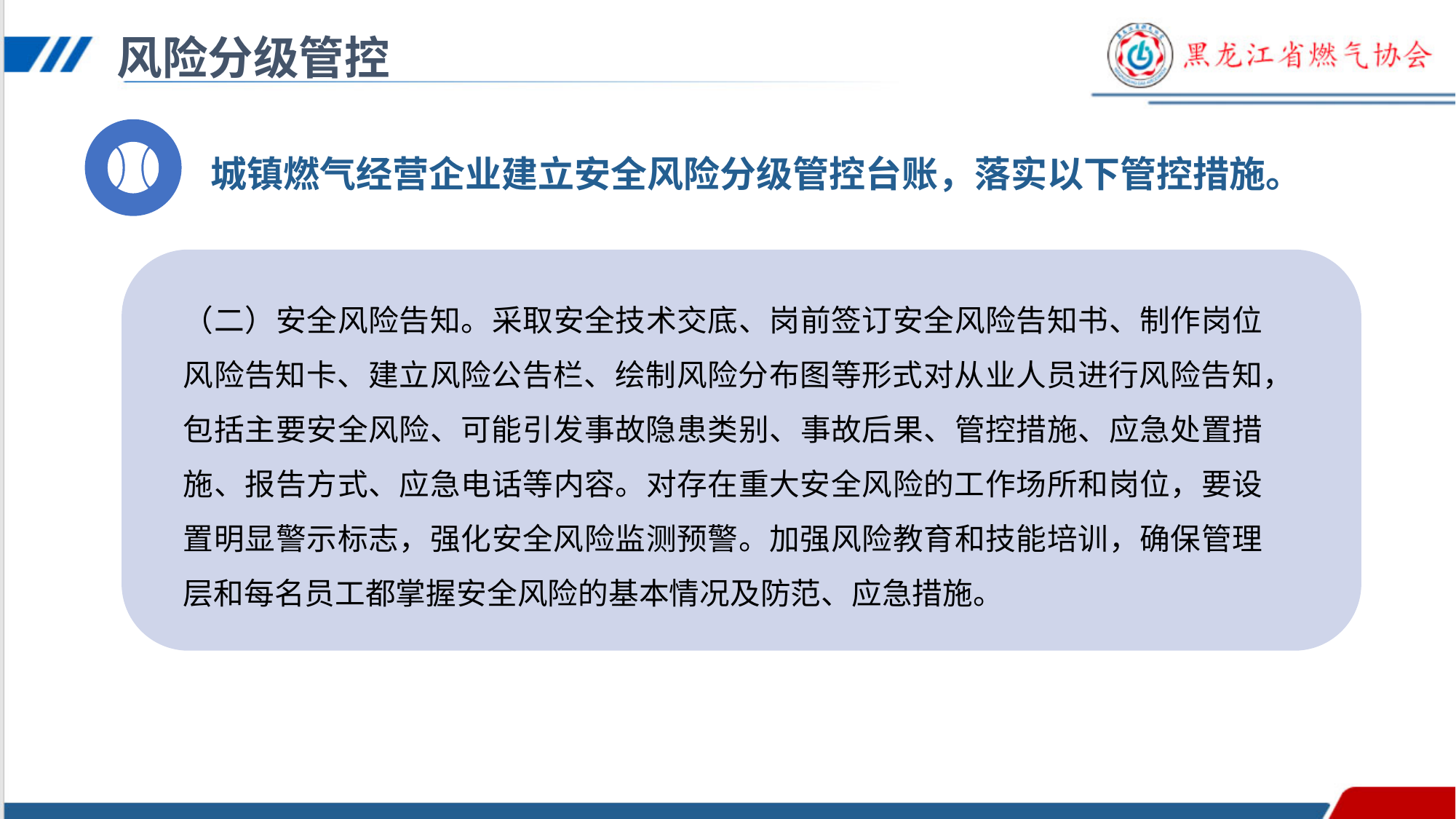

风险分级管控

城镇燃气经营企业建立安全风险分级管控台账，落实以下管控措施。

（二）安全风险告知。采取安全技术交底、岗前签订安全风险告知书、制作岗位风险告知卡、建立风险公告栏、绘制风险分布图等形式对从业人员进行风险告知，包括主要安全风险、可能引发事故隐患类别、事故后果、管控措施、应急处置措施、报告方式、应急电话等内容。对存在重大安全风险的工作场所和岗位，要设置明显警示标志，强化安全风险监测预警。加强风险教育和技能培训，确保管理层和每名员工都掌握安全风险的基本情况及防范、应急措施。